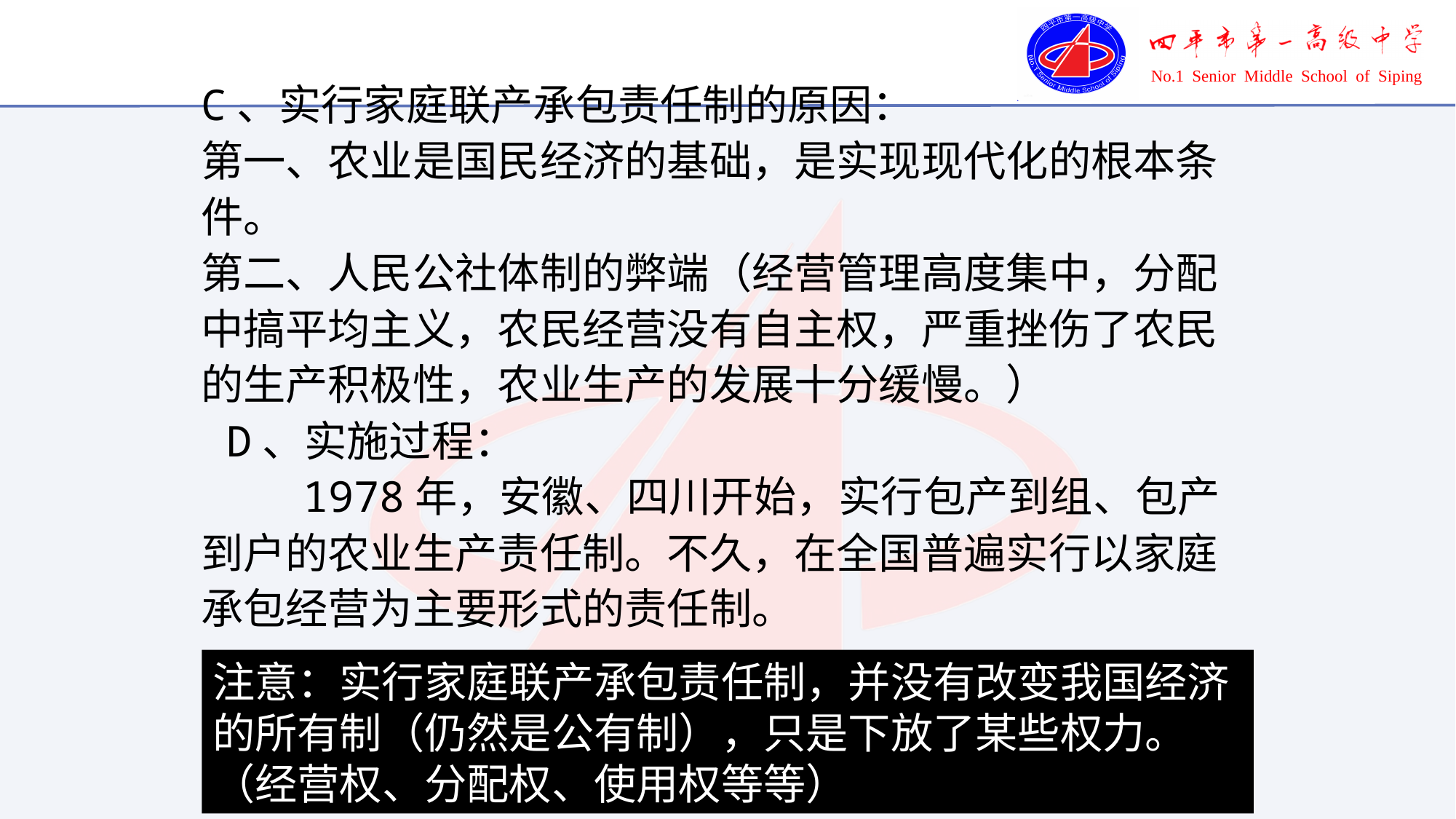

C、实行家庭联产承包责任制的原因：
第一、农业是国民经济的基础，是实现现代化的根本条件。
第二、人民公社体制的弊端（经营管理高度集中，分配中搞平均主义，农民经营没有自主权，严重挫伤了农民的生产积极性，农业生产的发展十分缓慢。）
 D、实施过程：
    1978年，安徽、四川开始，实行包产到组、包产到户的农业生产责任制。不久，在全国普遍实行以家庭承包经营为主要形式的责任制。

注意：实行家庭联产承包责任制，并没有改变我国经济的所有制（仍然是公有制），只是下放了某些权力。（经营权、分配权、使用权等等）